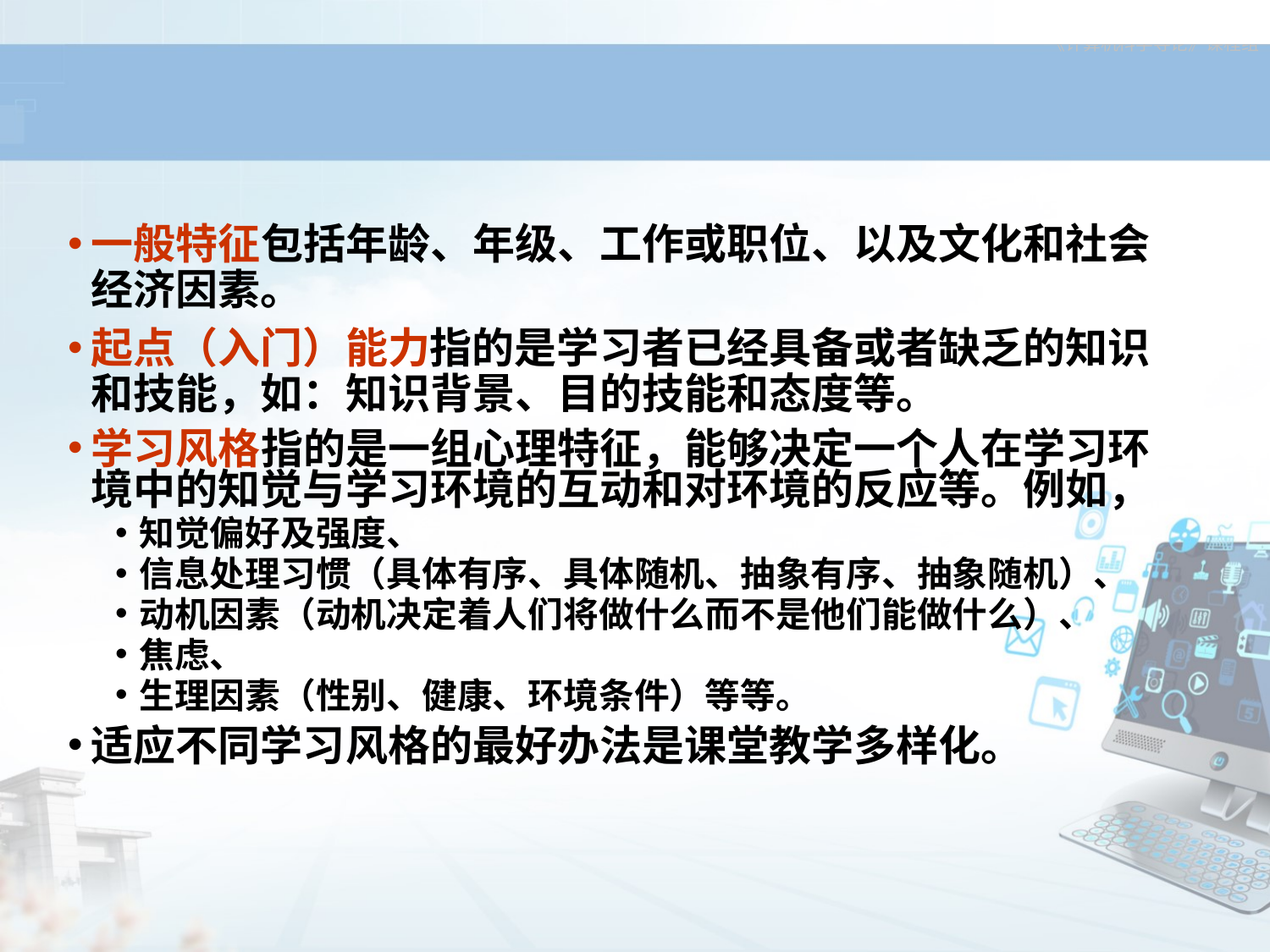

一般特征包括年龄、年级、工作或职位、以及文化和社会经济因素。
起点（入门）能力指的是学习者已经具备或者缺乏的知识和技能，如：知识背景、目的技能和态度等。
学习风格指的是一组心理特征，能够决定一个人在学习环境中的知觉与学习环境的互动和对环境的反应等。例如，
知觉偏好及强度、
信息处理习惯（具体有序、具体随机、抽象有序、抽象随机）、
动机因素（动机决定着人们将做什么而不是他们能做什么）、
焦虑、
生理因素（性别、健康、环境条件）等等。
适应不同学习风格的最好办法是课堂教学多样化。